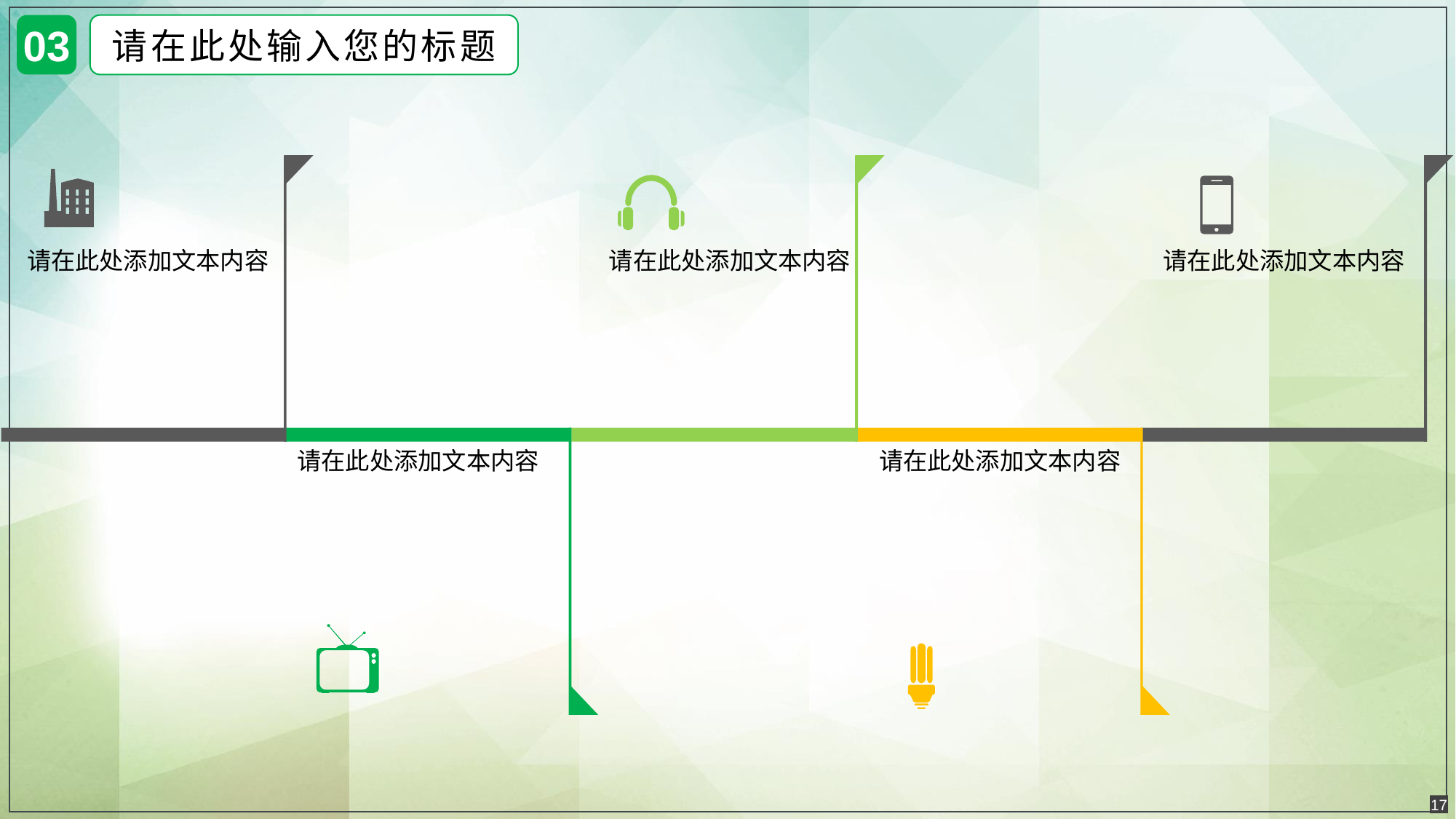

03
请在此处输入您的标题

请在此处添加文本内容
请在此处添加文本内容
请在此处添加文本内容

请在此处添加文本内容
请在此处添加文本内容

17